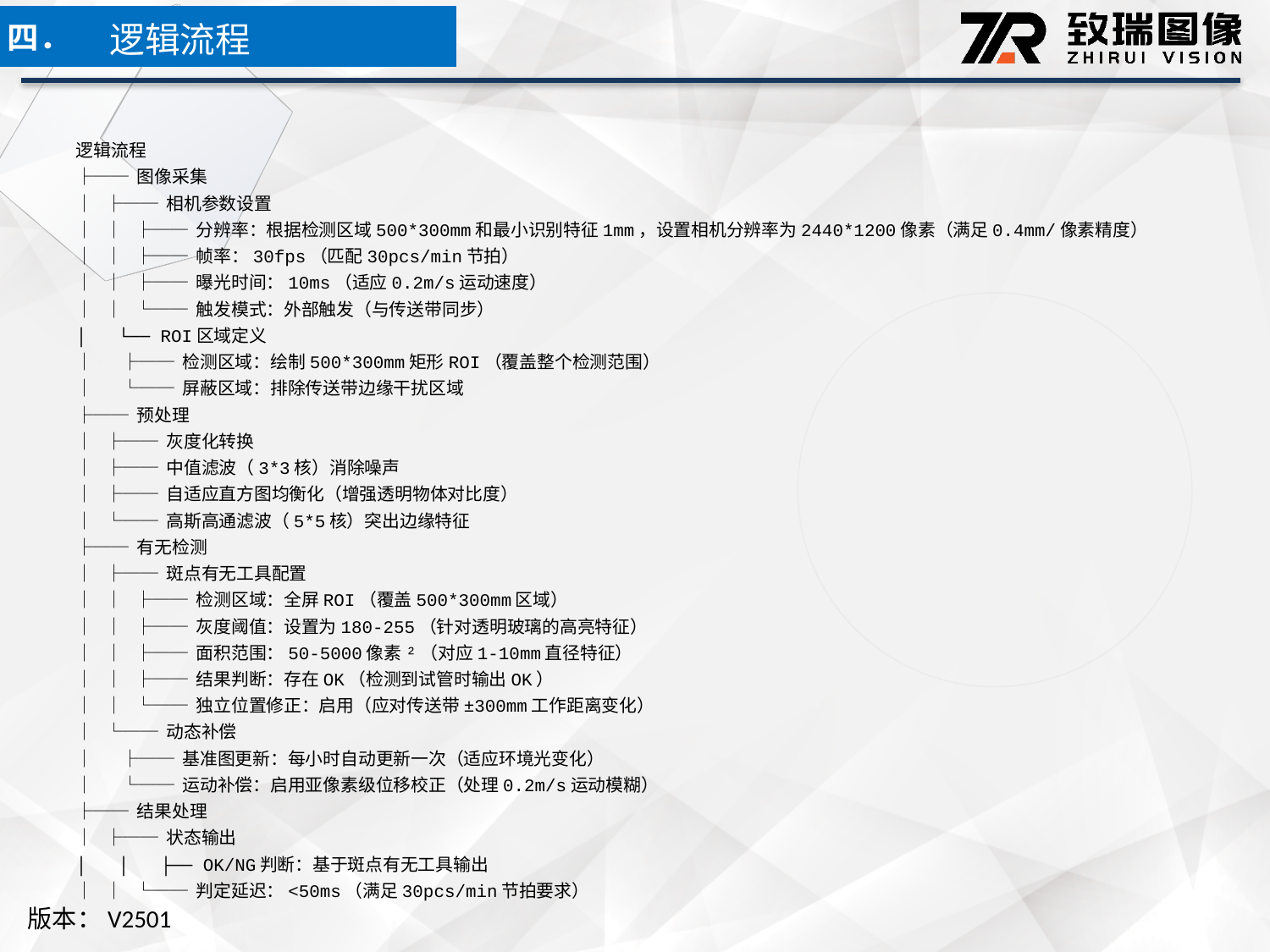

逻辑流程
四．

逻辑流程
├── 图像采集
│   ├── 相机参数设置
│   │   ├── 分辨率：根据检测区域500*300mm和最小识别特征1mm，设置相机分辨率为2440*1200像素（满足0.4mm/像素精度）
│   │   ├── 帧率：30fps（匹配30pcs/min节拍）
│   │   ├── 曝光时间：10ms（适应0.2m/s运动速度）
│   │   └── 触发模式：外部触发（与传送带同步）
│   └── ROI区域定义
│       ├── 检测区域：绘制500*300mm矩形ROI（覆盖整个检测范围）
│       └── 屏蔽区域：排除传送带边缘干扰区域
├── 预处理
│   ├── 灰度化转换
│   ├── 中值滤波（3*3核）消除噪声
│   ├── 自适应直方图均衡化（增强透明物体对比度）
│   └── 高斯高通滤波（5*5核）突出边缘特征
├── 有无检测
│   ├── 斑点有无工具配置
│   │   ├── 检测区域：全屏ROI（覆盖500*300mm区域）
│   │   ├── 灰度阈值：设置为180-255（针对透明玻璃的高亮特征）
│   │   ├── 面积范围：50-5000像素²（对应1-10mm直径特征）
│   │   ├── 结果判断：存在OK（检测到试管时输出OK）
│   │   └── 独立位置修正：启用（应对传送带±300mm工作距离变化）
│   └── 动态补偿
│       ├── 基准图更新：每小时自动更新一次（适应环境光变化）
│       └── 运动补偿：启用亚像素级位移校正（处理0.2m/s运动模糊）
├── 结果处理
│   ├── 状态输出
│   │   ├── OK/NG判断：基于斑点有无工具输出
│   │   └── 判定延迟：<50ms（满足30pcs/min节拍要求）